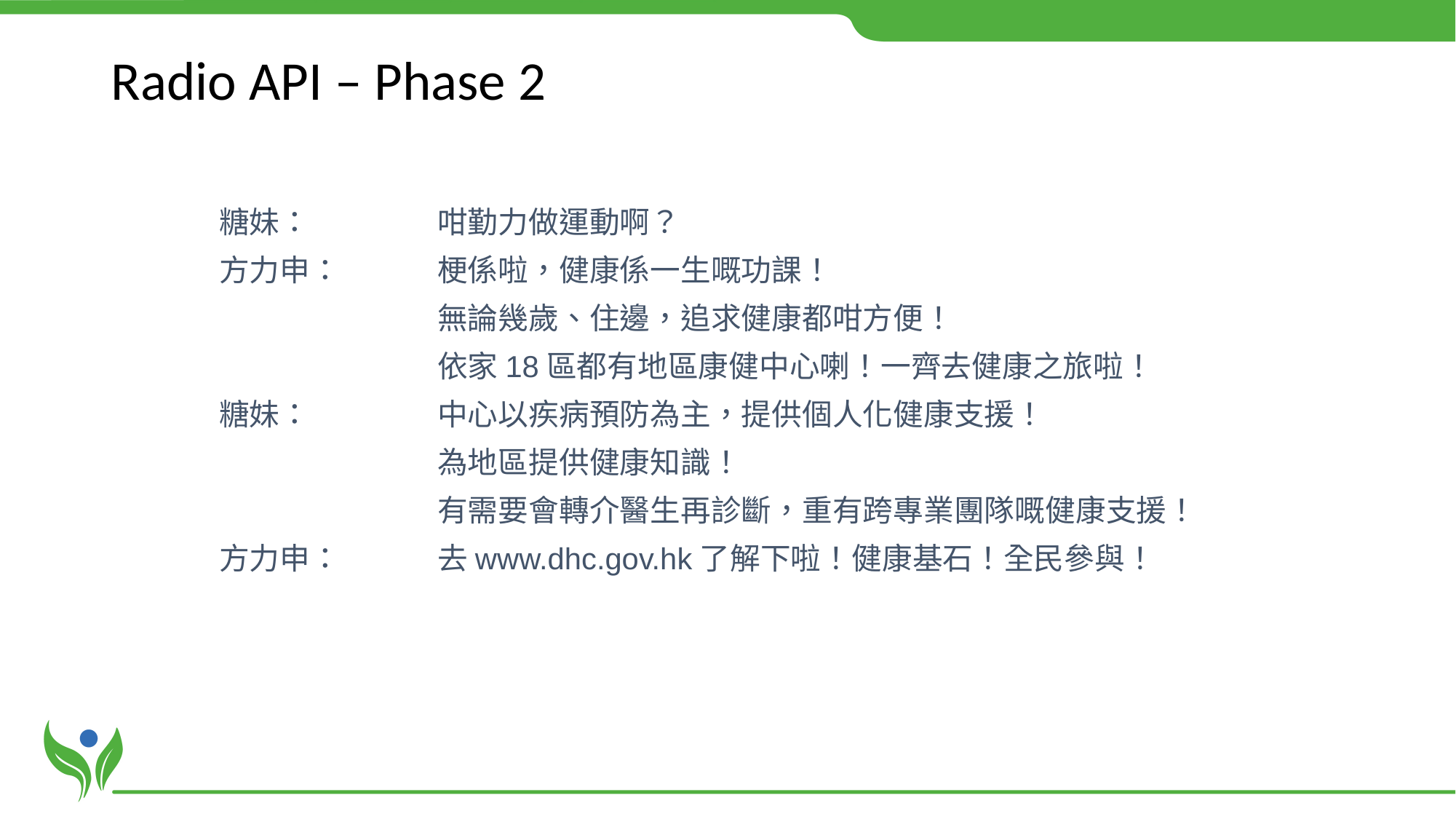

# Radio API – Phase 2
糖妹： 		咁勤力做運動啊？
方力申：	梗係啦，健康係一生嘅功課！
		無論幾歲、住邊，追求健康都咁方便！
		依家18區都有地區康健中心喇！一齊去健康之旅啦！
糖妹：		中心以疾病預防為主，提供個人化健康支援！
		為地區提供健康知識！
		有需要會轉介醫生再診斷，重有跨專業團隊嘅健康支援！
方力申：	去www.dhc.gov.hk了解下啦！健康基石！全民參與！